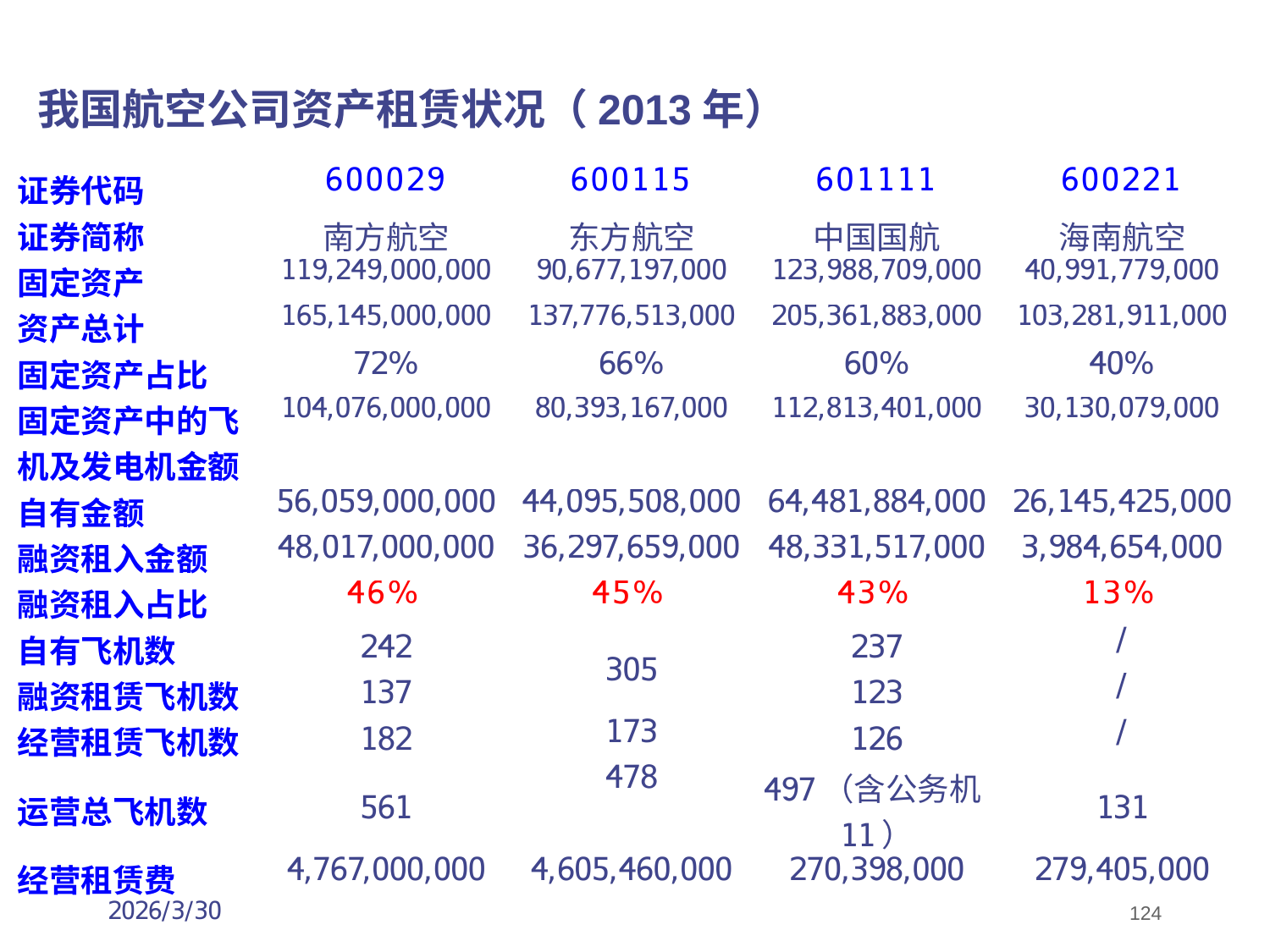

我国航空公司资产租赁状况（2013年）
| 证券代码 | 600029 | 600115 | 601111 | 600221 |
| --- | --- | --- | --- | --- |
| 证券简称 | 南方航空 | 东方航空 | 中国国航 | 海南航空 |
| 固定资产 | 119,249,000,000 | 90,677,197,000 | 123,988,709,000 | 40,991,779,000 |
| 资产总计 | 165,145,000,000 | 137,776,513,000 | 205,361,883,000 | 103,281,911,000 |
| 固定资产占比 | 72% | 66% | 60% | 40% |
| 固定资产中的飞机及发电机金额 | 104,076,000,000 | 80,393,167,000 | 112,813,401,000 | 30,130,079,000 |
| 自有金额 | 56,059,000,000 | 44,095,508,000 | 64,481,884,000 | 26,145,425,000 |
| 融资租入金额 | 48,017,000,000 | 36,297,659,000 | 48,331,517,000 | 3,984,654,000 |
| 融资租入占比 | 46% | 45% | 43% | 13% |
| 自有飞机数 | 242 | 305 | 237 | / |
| 融资租赁飞机数 | 137 |  | 123 | / |
| 经营租赁飞机数 | 182 | 173 | 126 | / |
| 运营总飞机数 | 561 | 478 | 497（含公务机11） | 131 |
| 经营租赁费 | 4,767,000,000 | 4,605,460,000 | 270,398,000 | 279,405,000 |
2026/3/30
124